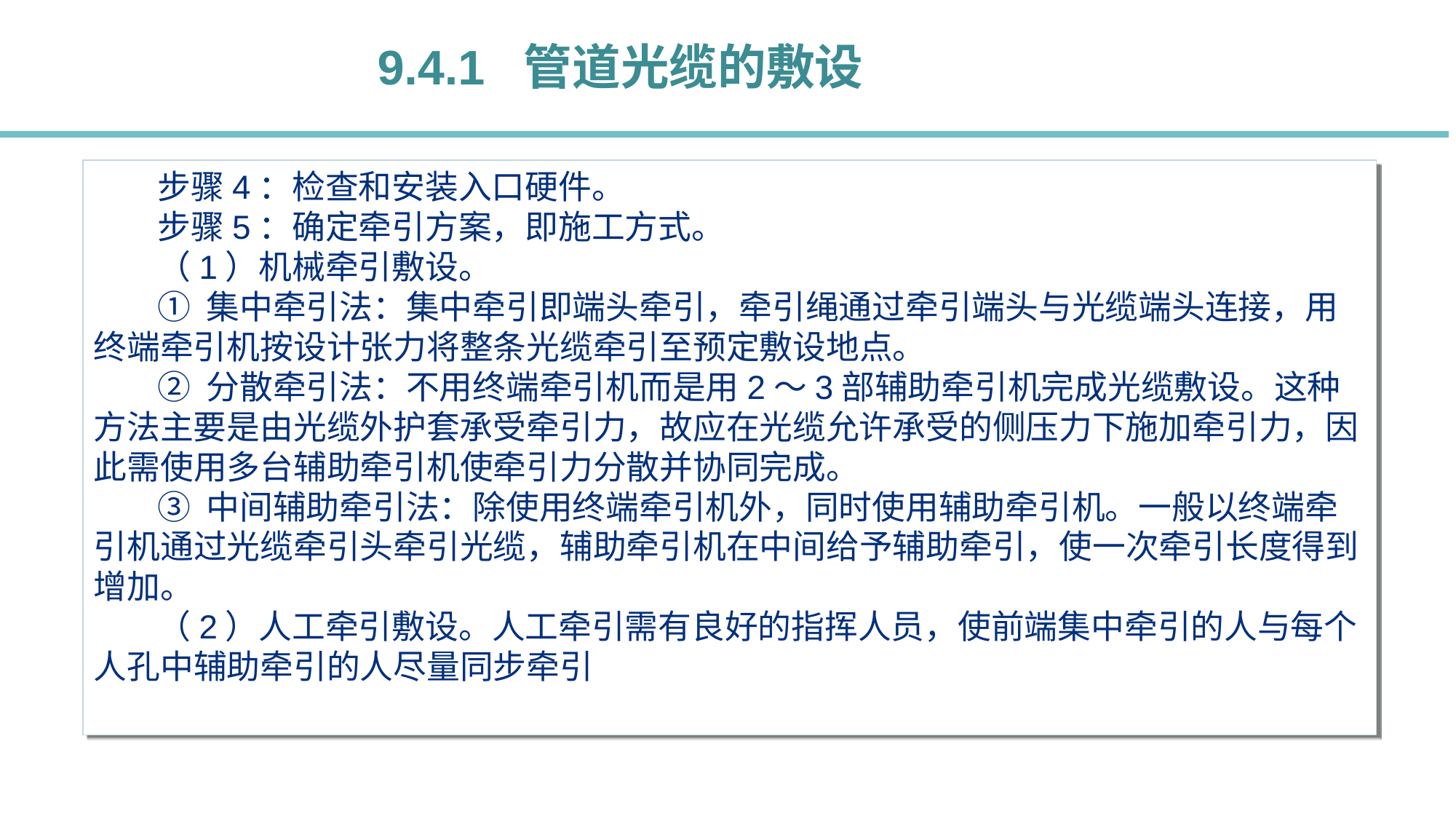

9.4.1  管道光缆的敷设
步骤4：检查和安装入口硬件。
步骤5：确定牵引方案，即施工方式。
（1）机械牵引敷设。
① 集中牵引法：集中牵引即端头牵引，牵引绳通过牵引端头与光缆端头连接，用终端牵引机按设计张力将整条光缆牵引至预定敷设地点。
② 分散牵引法：不用终端牵引机而是用2～3部辅助牵引机完成光缆敷设。这种方法主要是由光缆外护套承受牵引力，故应在光缆允许承受的侧压力下施加牵引力，因此需使用多台辅助牵引机使牵引力分散并协同完成。
③ 中间辅助牵引法：除使用终端牵引机外，同时使用辅助牵引机。一般以终端牵引机通过光缆牵引头牵引光缆，辅助牵引机在中间给予辅助牵引，使一次牵引长度得到增加。
（2）人工牵引敷设。人工牵引需有良好的指挥人员，使前端集中牵引的人与每个人孔中辅助牵引的人尽量同步牵引